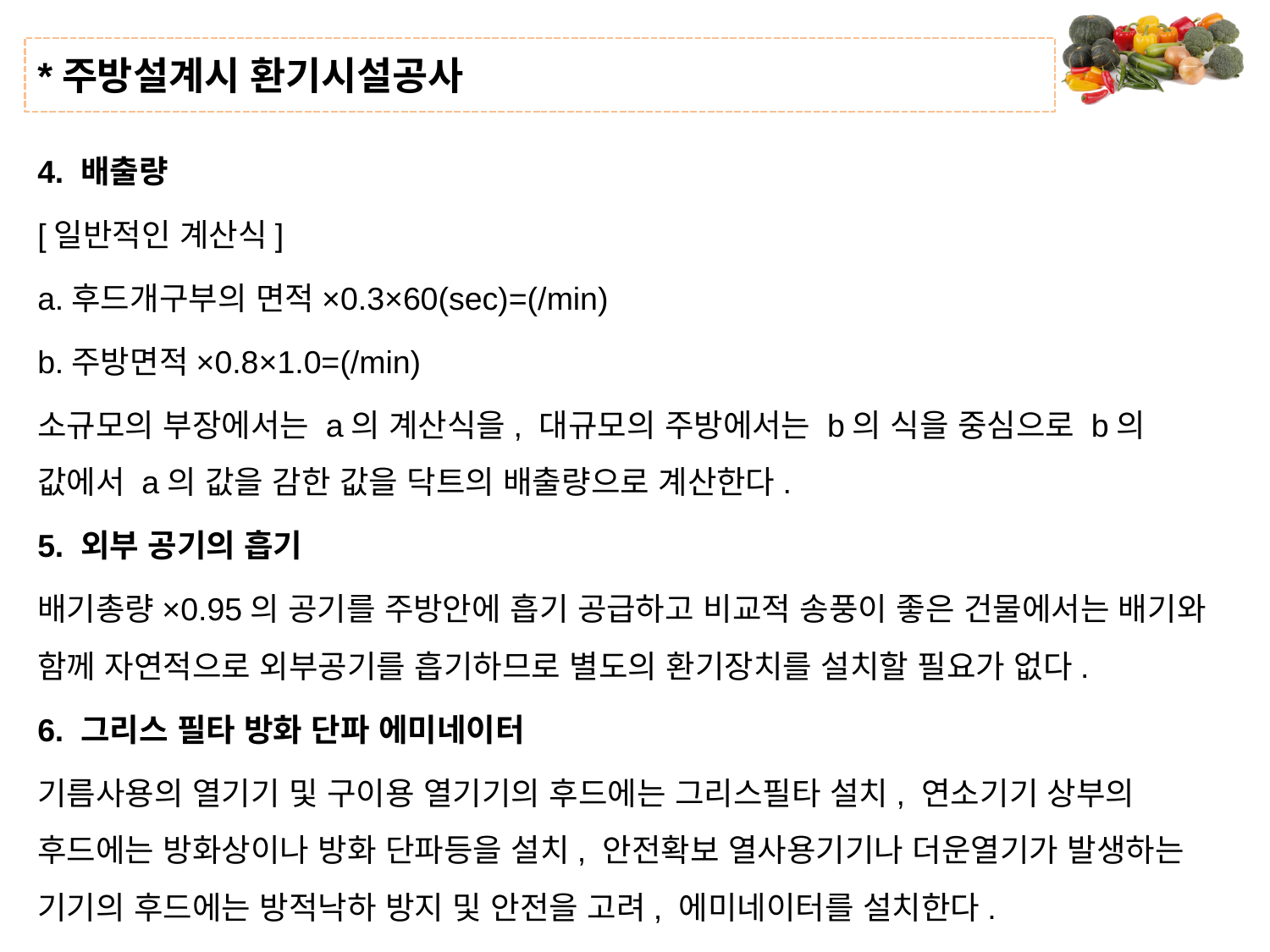

# *주방설계시 환기시설공사
4. 배출량
[일반적인 계산식]
a.후드개구부의 면적×0.3×60(sec)=(/min)
b.주방면적×0.8×1.0=(/min)
소규모의 부장에서는 a의 계산식을, 대규모의 주방에서는 b의 식을 중심으로 b의 값에서 a의 값을 감한 값을 닥트의 배출량으로 계산한다.
5. 외부 공기의 흡기
배기총량×0.95의 공기를 주방안에 흡기 공급하고 비교적 송풍이 좋은 건물에서는 배기와 함께 자연적으로 외부공기를 흡기하므로 별도의 환기장치를 설치할 필요가 없다.
6. 그리스 필타 방화 단파 에미네이터
기름사용의 열기기 및 구이용 열기기의 후드에는 그리스필타 설치, 연소기기 상부의 후드에는 방화상이나 방화 단파등을 설치, 안전확보 열사용기기나 더운열기가 발생하는 기기의 후드에는 방적낙하 방지 및 안전을 고려, 에미네이터를 설치한다.